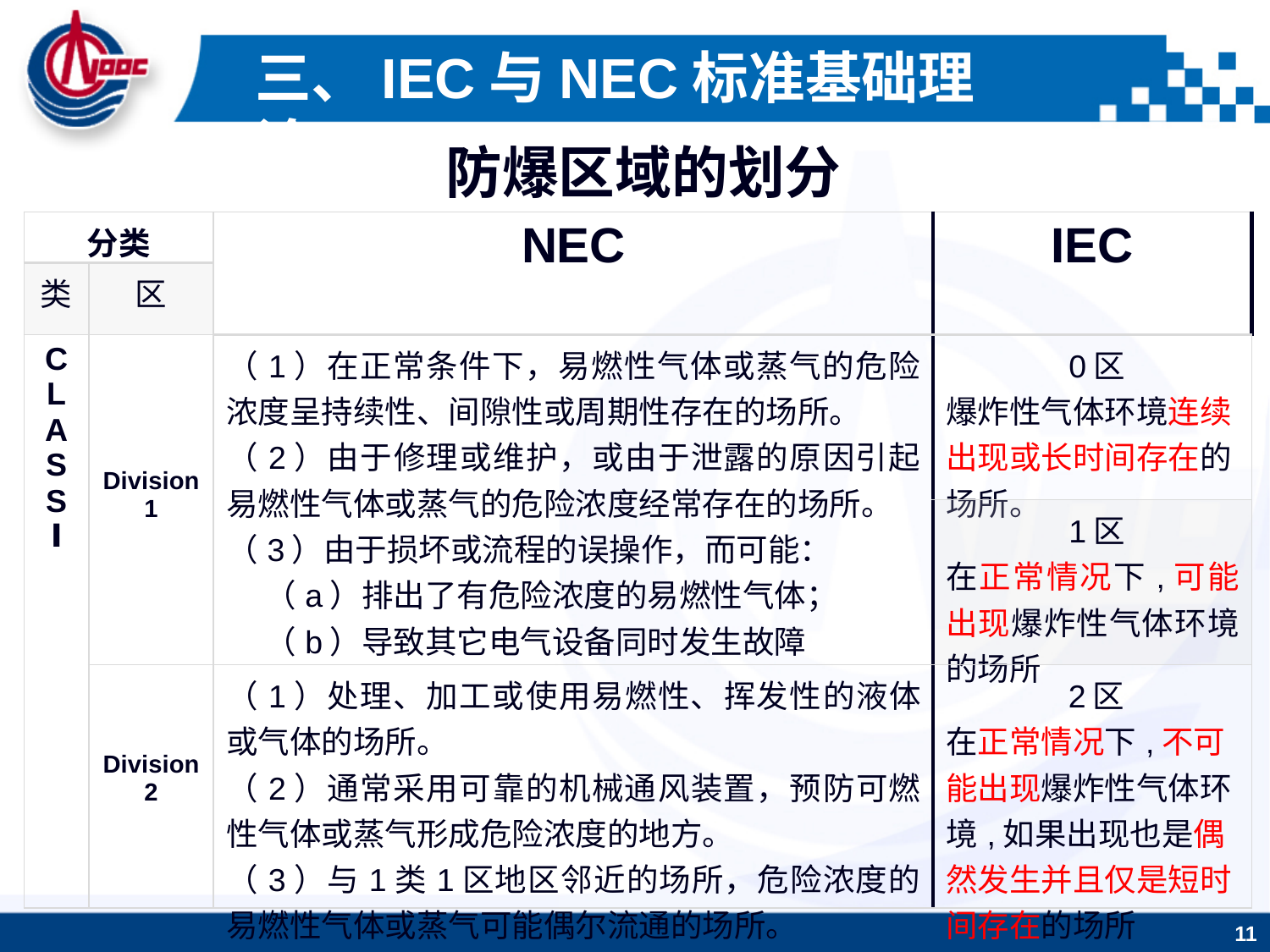

三、IEC与NEC标准基础理论
防爆区域的划分
| 分类 |  | NEC | IEC |
| --- | --- | --- | --- |
| 类 | 区 |  |  |
| CLASS Ⅰ | Division 1 | （1）在正常条件下，易燃性气体或蒸气的危险浓度呈持续性、间隙性或周期性存在的场所。 （2）由于修理或维护，或由于泄露的原因引起易燃性气体或蒸气的危险浓度经常存在的场所。 （3）由于损坏或流程的误操作，而可能： （a）排出了有危险浓度的易燃性气体； （b）导致其它电气设备同时发生故障 | 0区 爆炸性气体环境连续出现或长时间存在的场所。 |
|  |  |  | 1区 在正常情况下,可能出现爆炸性气体环境的场所 |
|  | Division 2 | （1）处理、加工或使用易燃性、挥发性的液体或气体的场所。 （2）通常采用可靠的机械通风装置，预防可燃性气体或蒸气形成危险浓度的地方。 （3）与1类1区地区邻近的场所，危险浓度的易燃性气体或蒸气可能偶尔流通的场所。 | 2区 在正常情况下,不可能出现爆炸性气体环境,如果出现也是偶然发生并且仅是短时间存在的场所 |